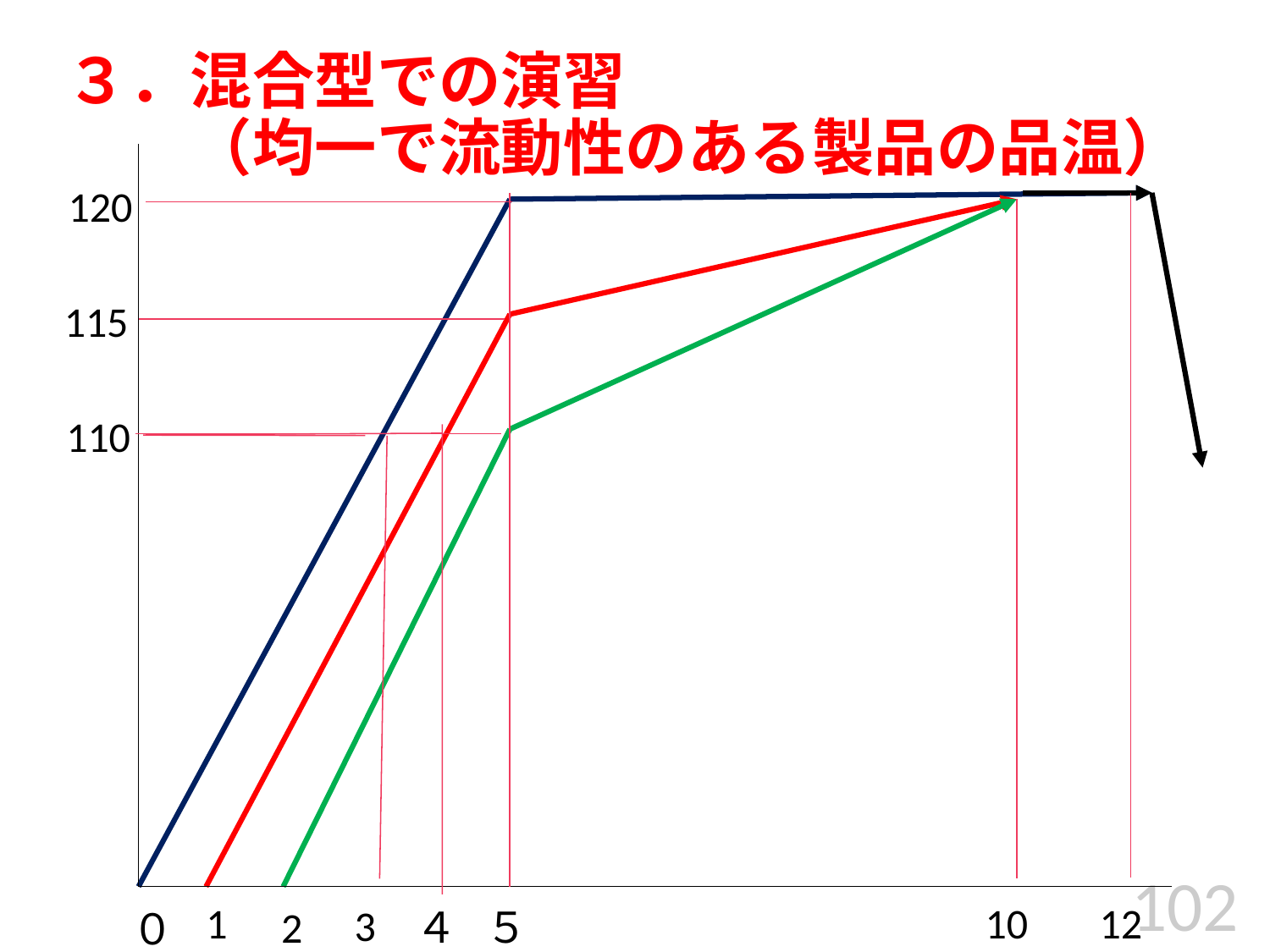

３．混合型での演習
　　（均一で流動性のある製品の品温）
120
115
110
102
1
10
12
3
2
４
５
０